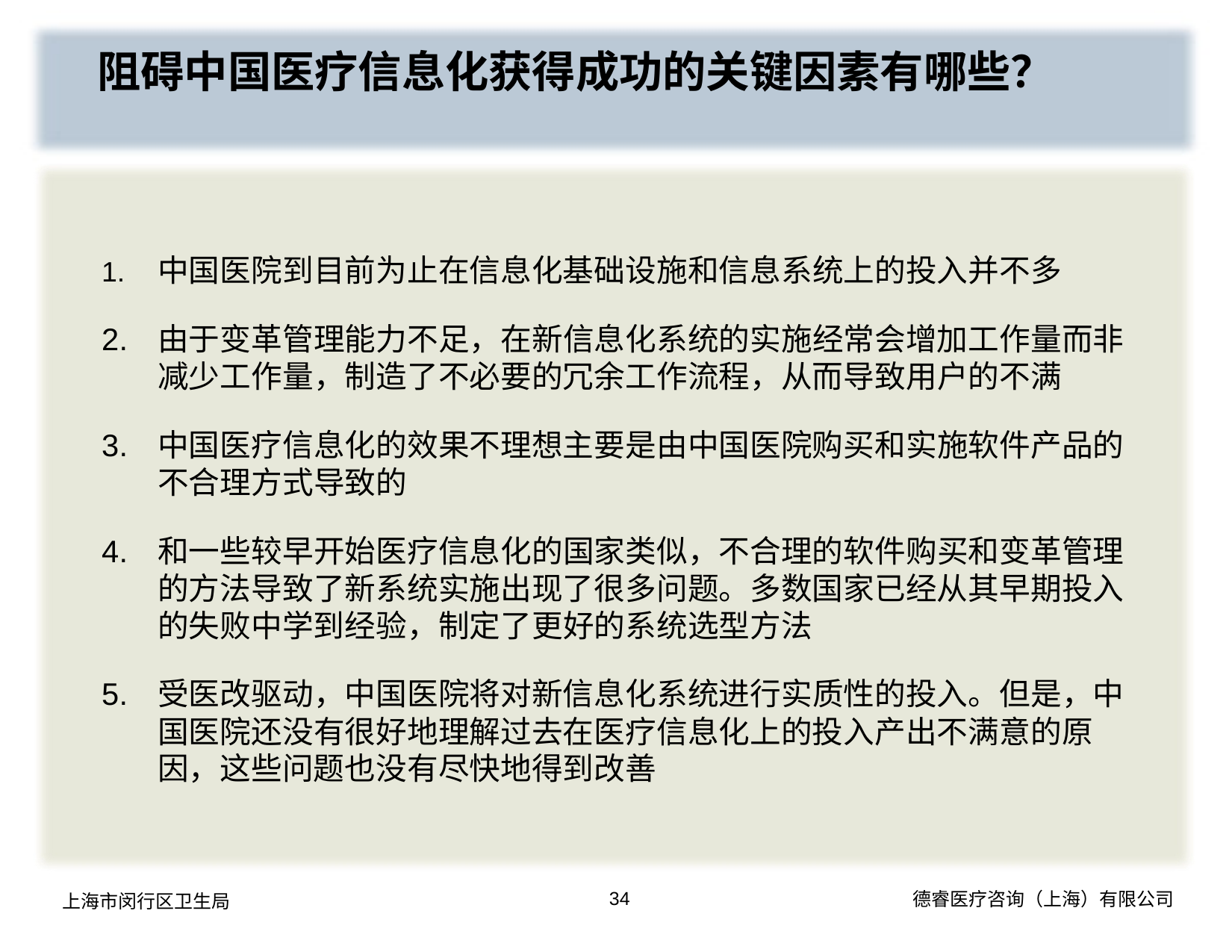

阻碍中国医疗信息化获得成功的关键因素有哪些？
1.	中国医院到目前为止在信息化基础设施和信息系统上的投入并不多
2.	由于变革管理能力不足，在新信息化系统的实施经常会增加工作量而非减少工作量，制造了不必要的冗余工作流程，从而导致用户的不满
3.	中国医疗信息化的效果不理想主要是由中国医院购买和实施软件产品的不合理方式导致的
4.	和一些较早开始医疗信息化的国家类似，不合理的软件购买和变革管理的方法导致了新系统实施出现了很多问题。多数国家已经从其早期投入的失败中学到经验，制定了更好的系统选型方法
5.	受医改驱动，中国医院将对新信息化系统进行实质性的投入。但是，中国医院还没有很好地理解过去在医疗信息化上的投入产出不满意的原因，这些问题也没有尽快地得到改善
34